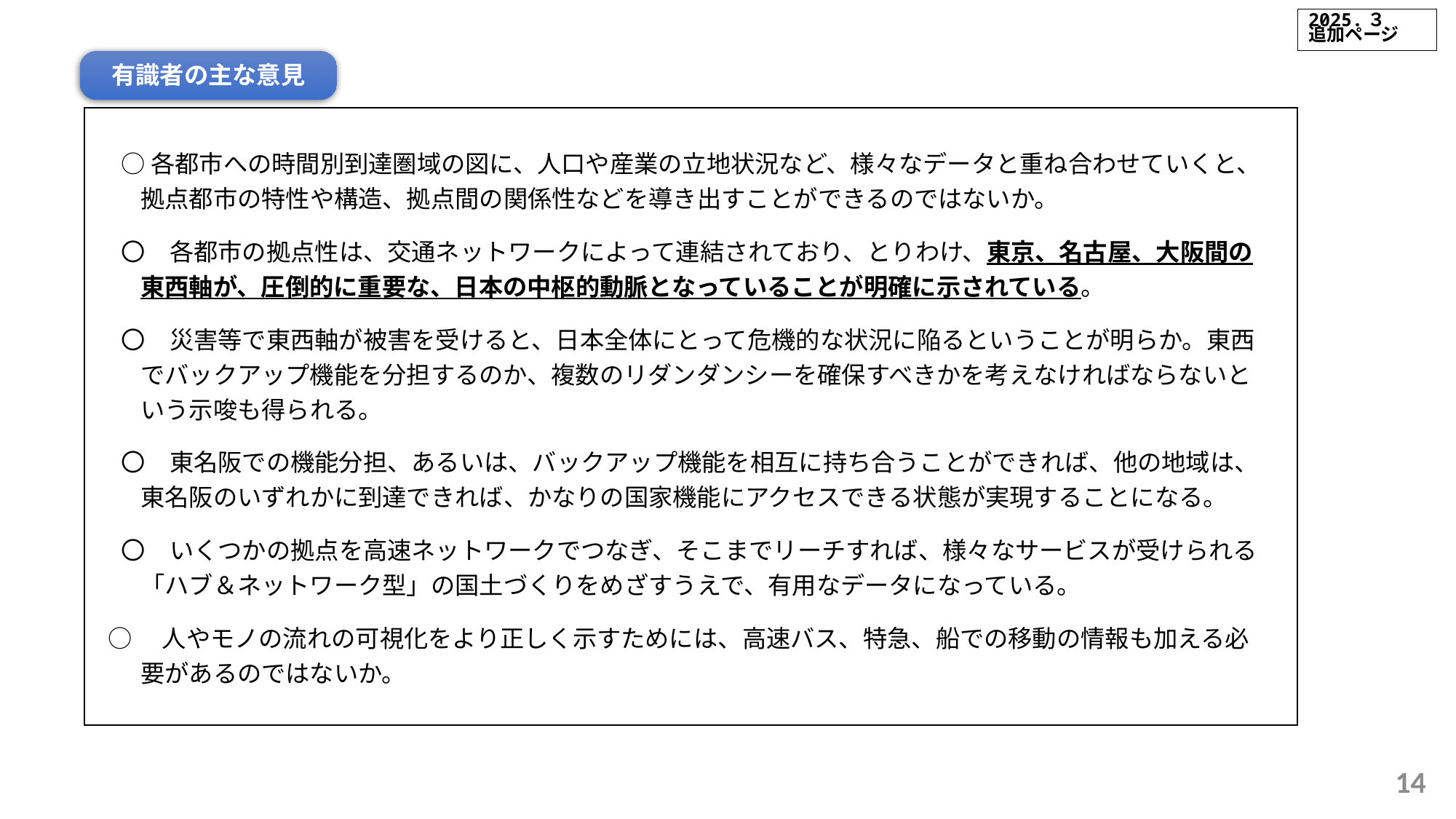

2025.３
追加ページ
有識者の主な意見

　○ 各都市への時間別到達圏域の図に、人口や産業の立地状況など、様々なデータと重ね合わせていくと、拠点都市の特性や構造、拠点間の関係性などを導き出すことができるのではないか。
　〇　各都市の拠点性は、交通ネットワークによって連結されており、とりわけ、東京、名古屋、大阪間の東西軸が、圧倒的に重要な、日本の中枢的動脈となっていることが明確に示されている。
　〇　災害等で東西軸が被害を受けると、日本全体にとって危機的な状況に陥るということが明らか。東西でバックアップ機能を分担するのか、複数のリダンダンシーを確保すべきかを考えなければならないという示唆も得られる。
　〇　東名阪での機能分担、あるいは、バックアップ機能を相互に持ち合うことができれば、他の地域は、東名阪のいずれかに到達できれば、かなりの国家機能にアクセスできる状態が実現することになる。
　〇　いくつかの拠点を高速ネットワークでつなぎ、そこまでリーチすれば、様々なサービスが受けられる「ハブ＆ネットワーク型」の国土づくりをめざすうえで、有用なデータになっている。
  ○　人やモノの流れの可視化をより正しく示すためには、高速バス、特急、船での移動の情報も加える必要があるのではないか。

14